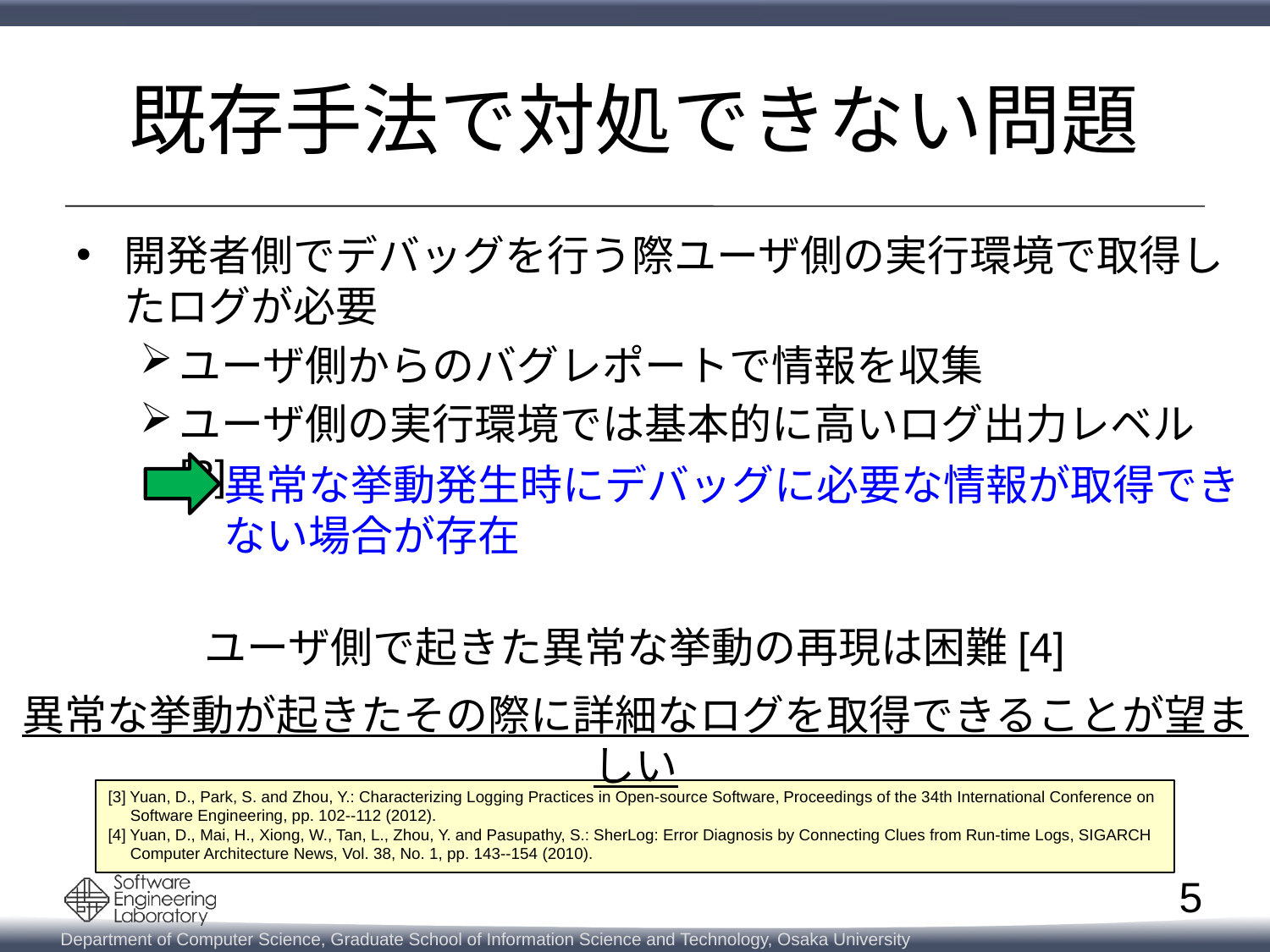

# 既存手法で対処できない問題
開発者側でデバッグを行う際ユーザ側の実行環境で取得したログが必要
ユーザ側からのバグレポートで情報を収集
ユーザ側の実行環境では基本的に高いログ出力レベル[3]
異常な挙動発生時にデバッグに必要な情報が取得でき
ない場合が存在

ユーザ側で起きた異常な挙動の再現は困難[4]
異常な挙動が起きたその際に詳細なログを取得できることが望ましい
[3] Yuan, D., Park, S. and Zhou, Y.: Characterizing Logging Practices in Open-source Software, Proceedings of the 34th International Conference on
     Software Engineering, pp. 102--112 (2012).
[4] Yuan, D., Mai, H., Xiong, W., Tan, L., Zhou, Y. and Pasupathy, S.: SherLog: Error Diagnosis by Connecting Clues from Run-time Logs, SIGARCH
     Computer Architecture News, Vol. 38, No. 1, pp. 143--154 (2010).

5